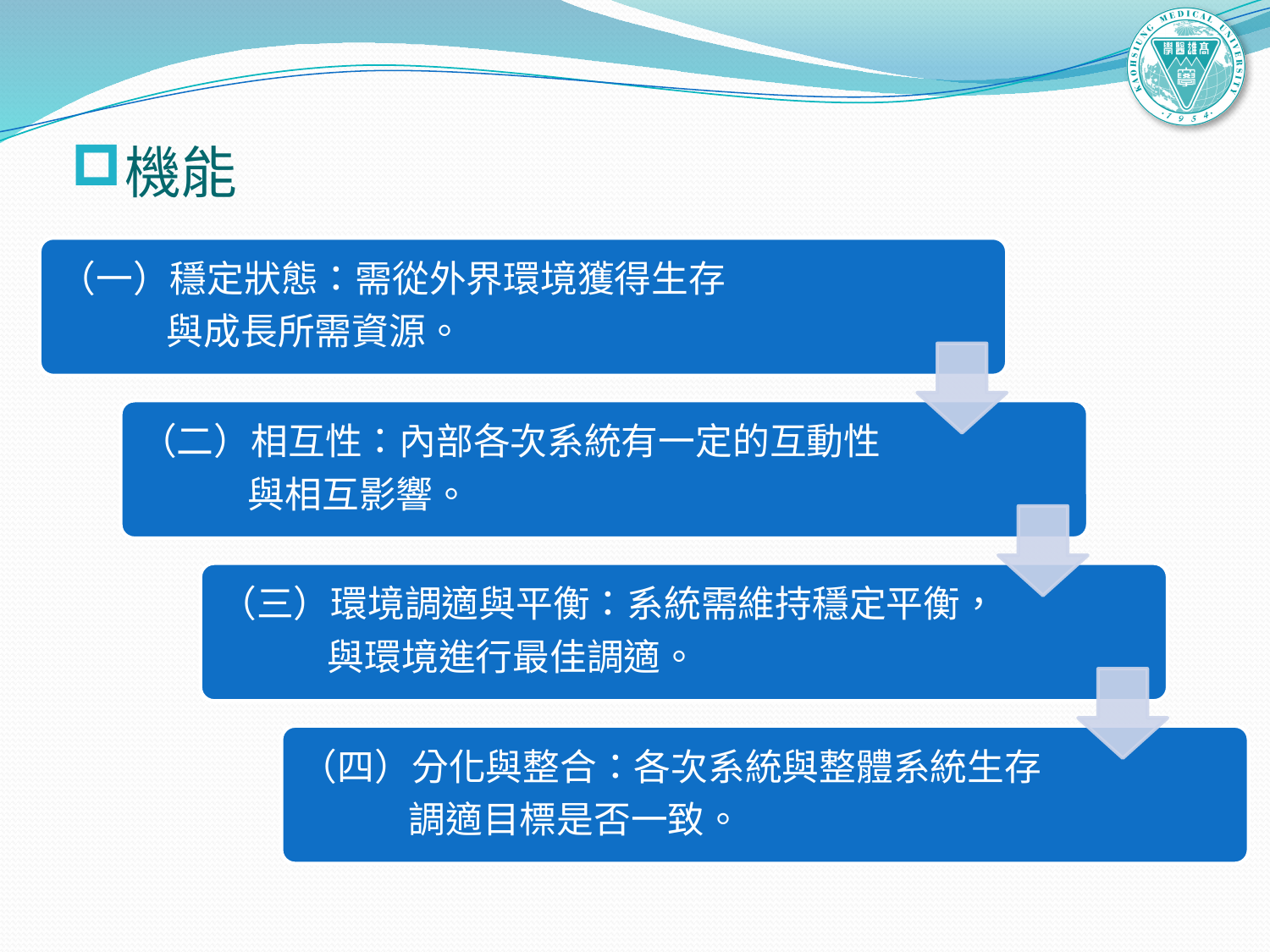

#
機能
（一）穩定狀態：需從外界環境獲得生存
            與成長所需資源。
（二）相互性：內部各次系統有一定的互動性
            與相互影響。
（三）環境調適與平衡：系統需維持穩定平衡，
            與環境進行最佳調適。
（四）分化與整合：各次系統與整體系統生存
            調適目標是否一致。